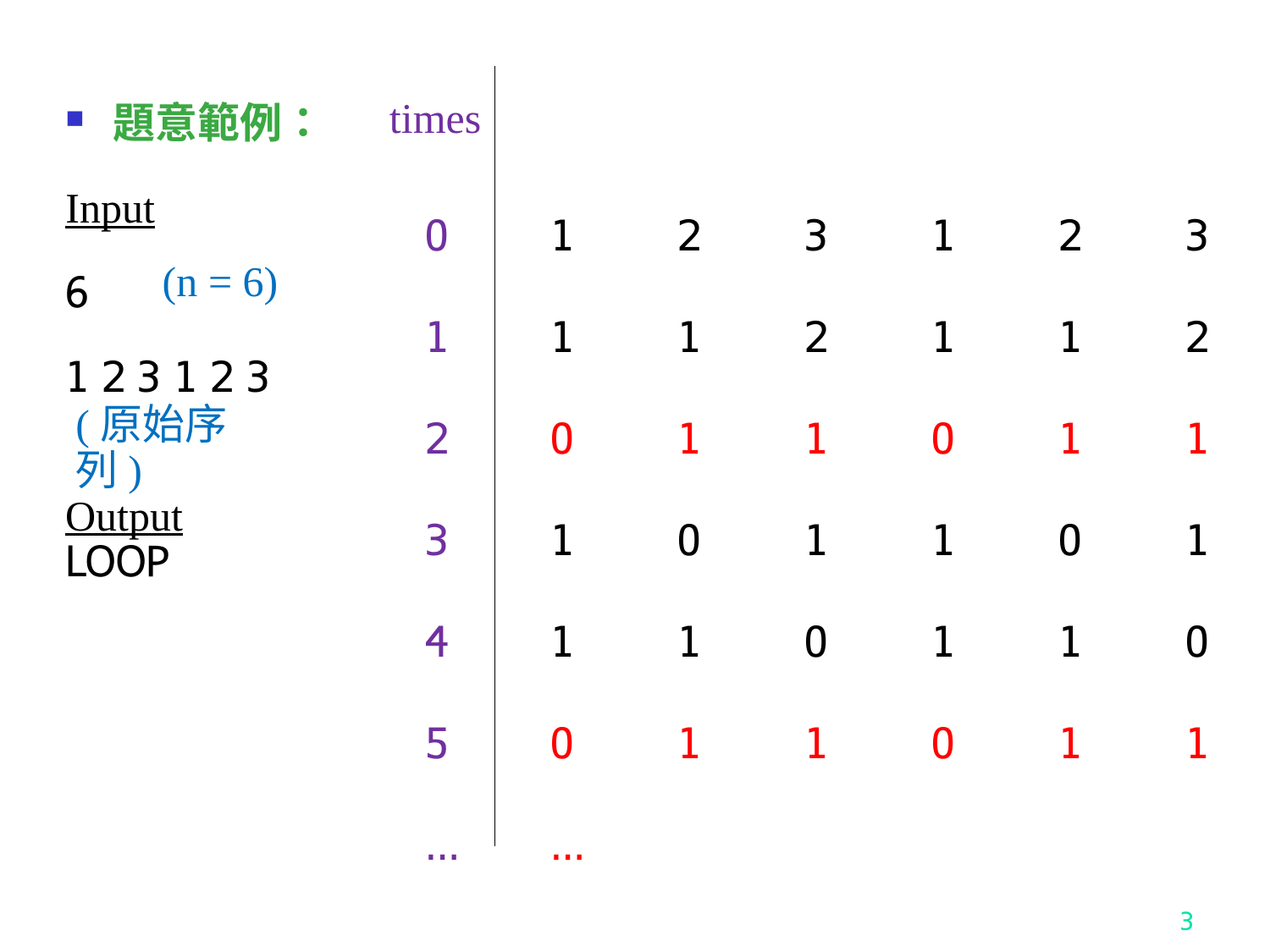

times
題意範例：
Input
6
1 2 3 1 2 3
0
1
2
3
4
5
…
1	2	3	1	2	3
1	1	2	1	1	2
0	1	1	0	1	1
1	0	1	1	0	1
1	1	0	1	1	0
0	1	1	0	1	1
…
(n = 6)
(原始序列)
Output
LOOP
3